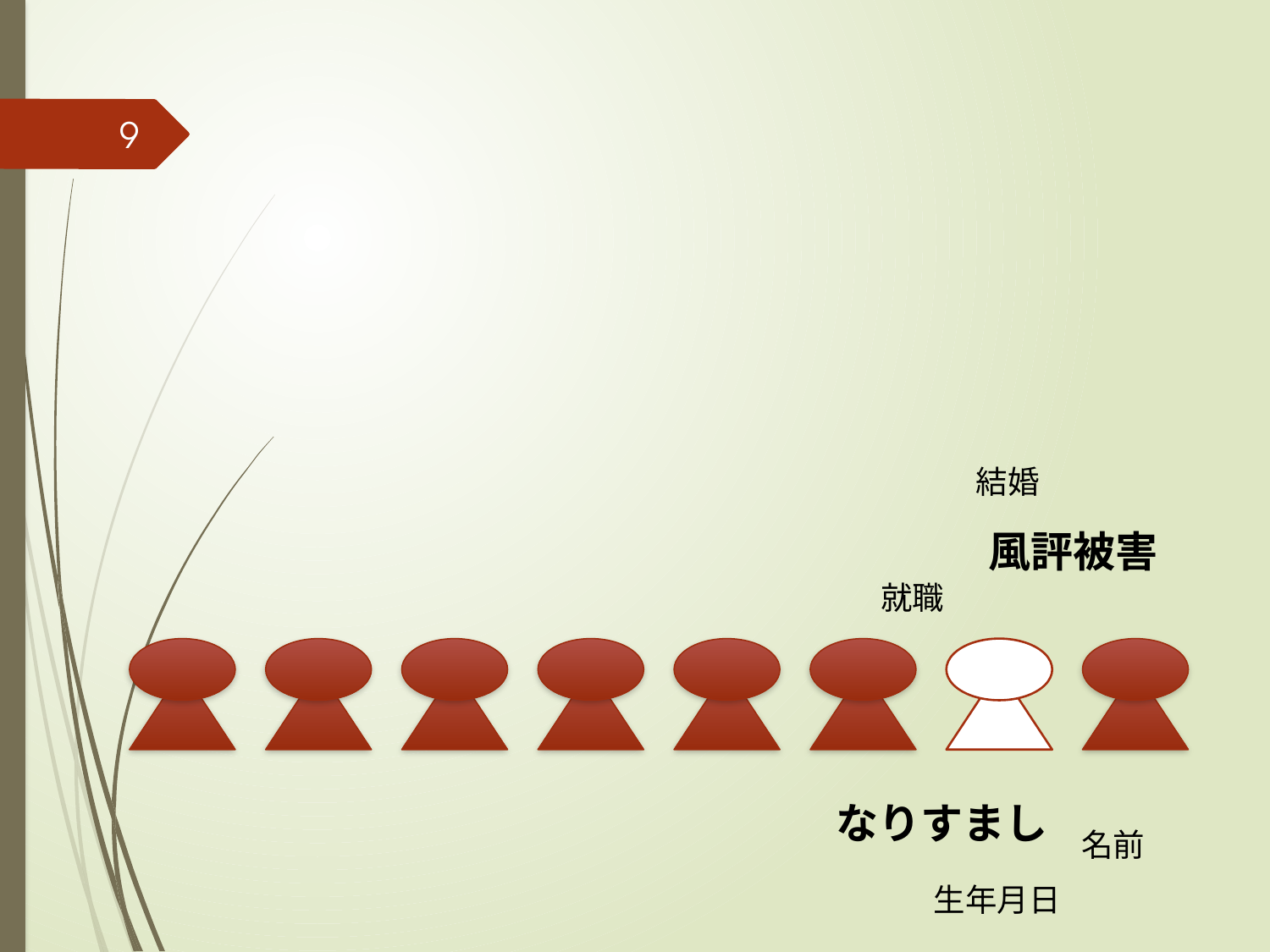

#
9
結婚
風評被害
就職

なりすまし
名前
生年月日